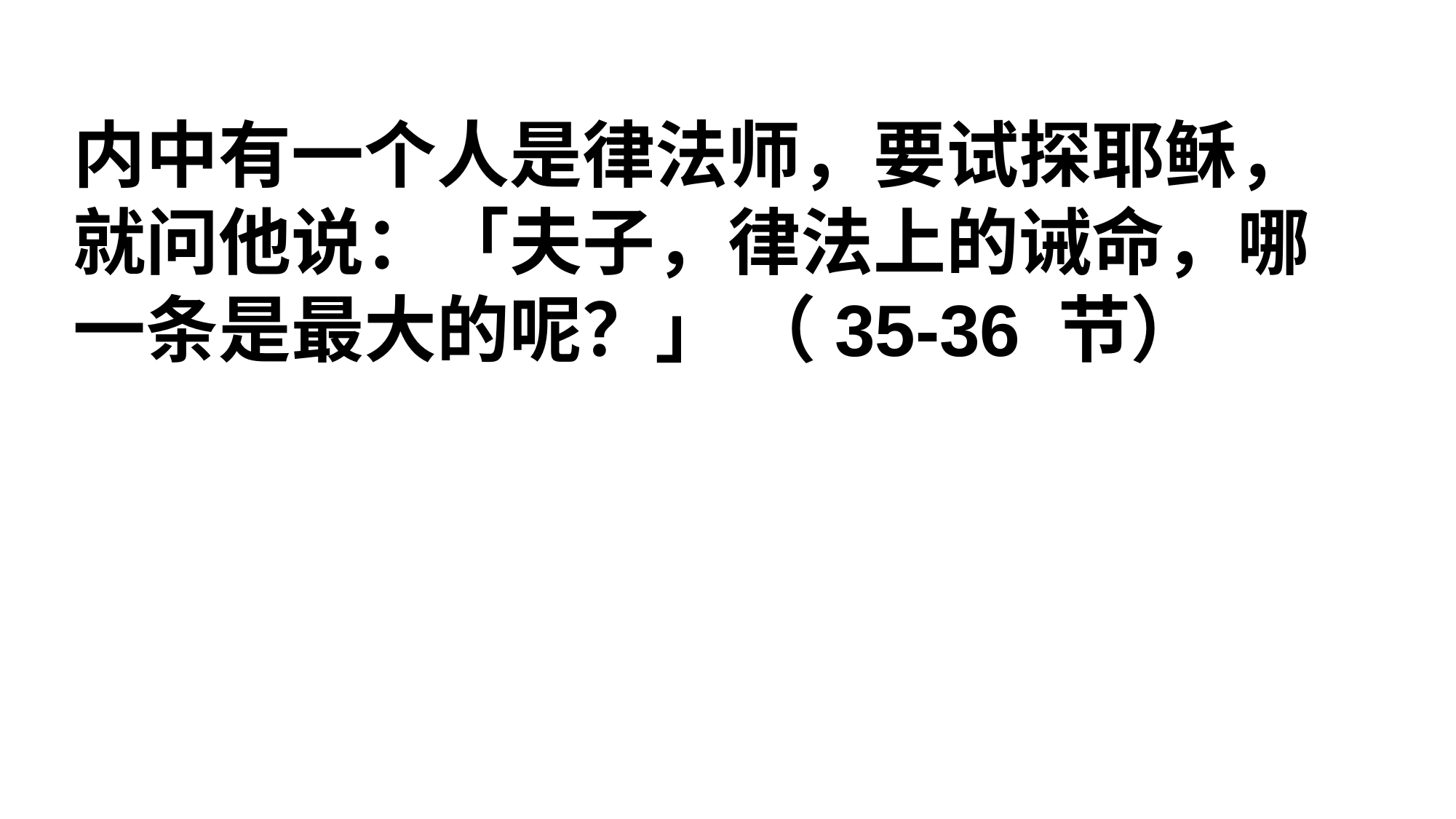

内中有一个人是律法师，要试探耶稣，就问他说：「夫子，律法上的诫命，哪一条是最大的呢？」 （35-36 节）